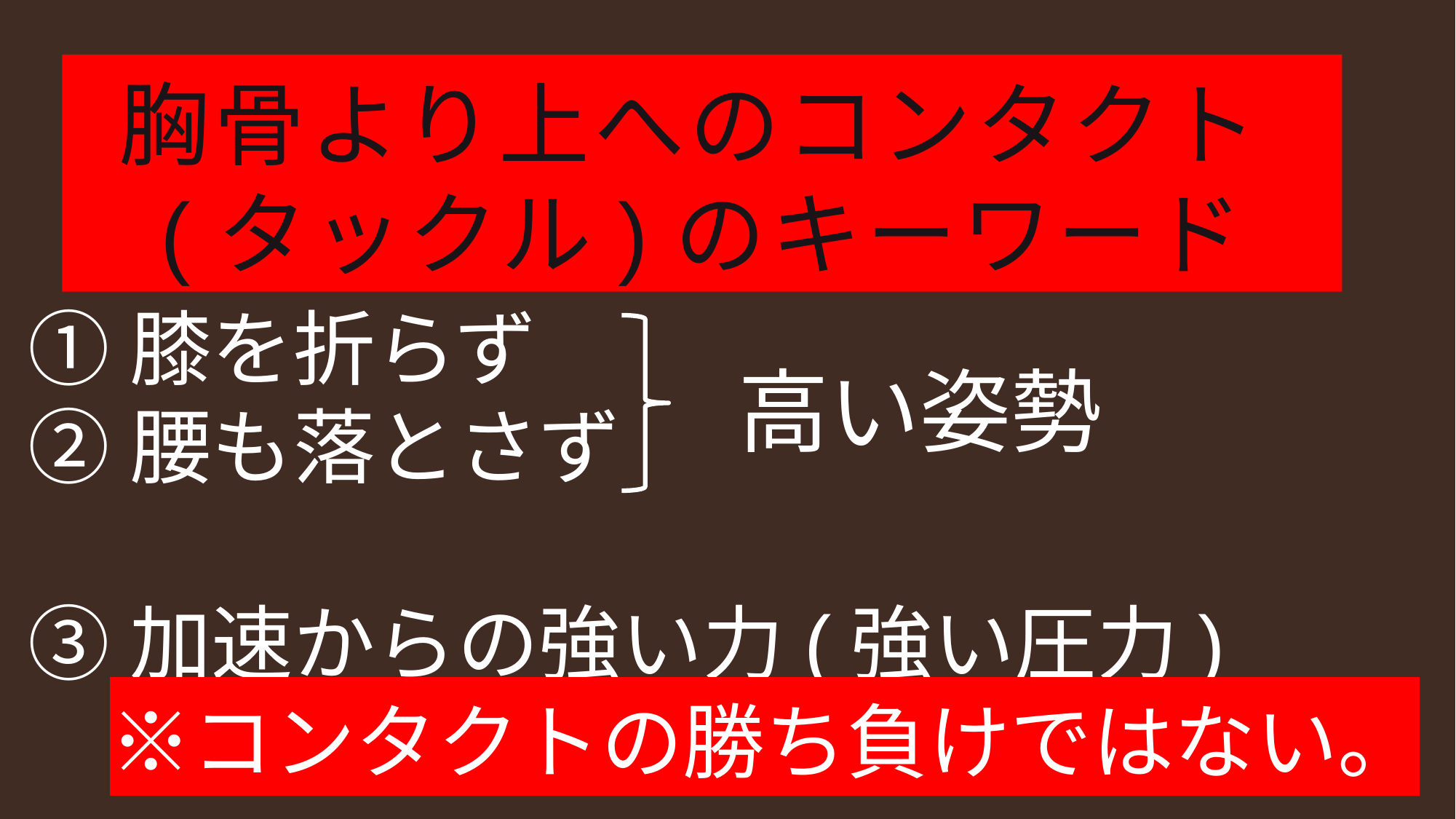

胸骨より上へのコンタクト(タックル)のキーワード
①膝を折らず
②腰も落とさず

③加速からの強い力(強い圧力)
　※コンタクトの勝ち負けではない。

高い姿勢